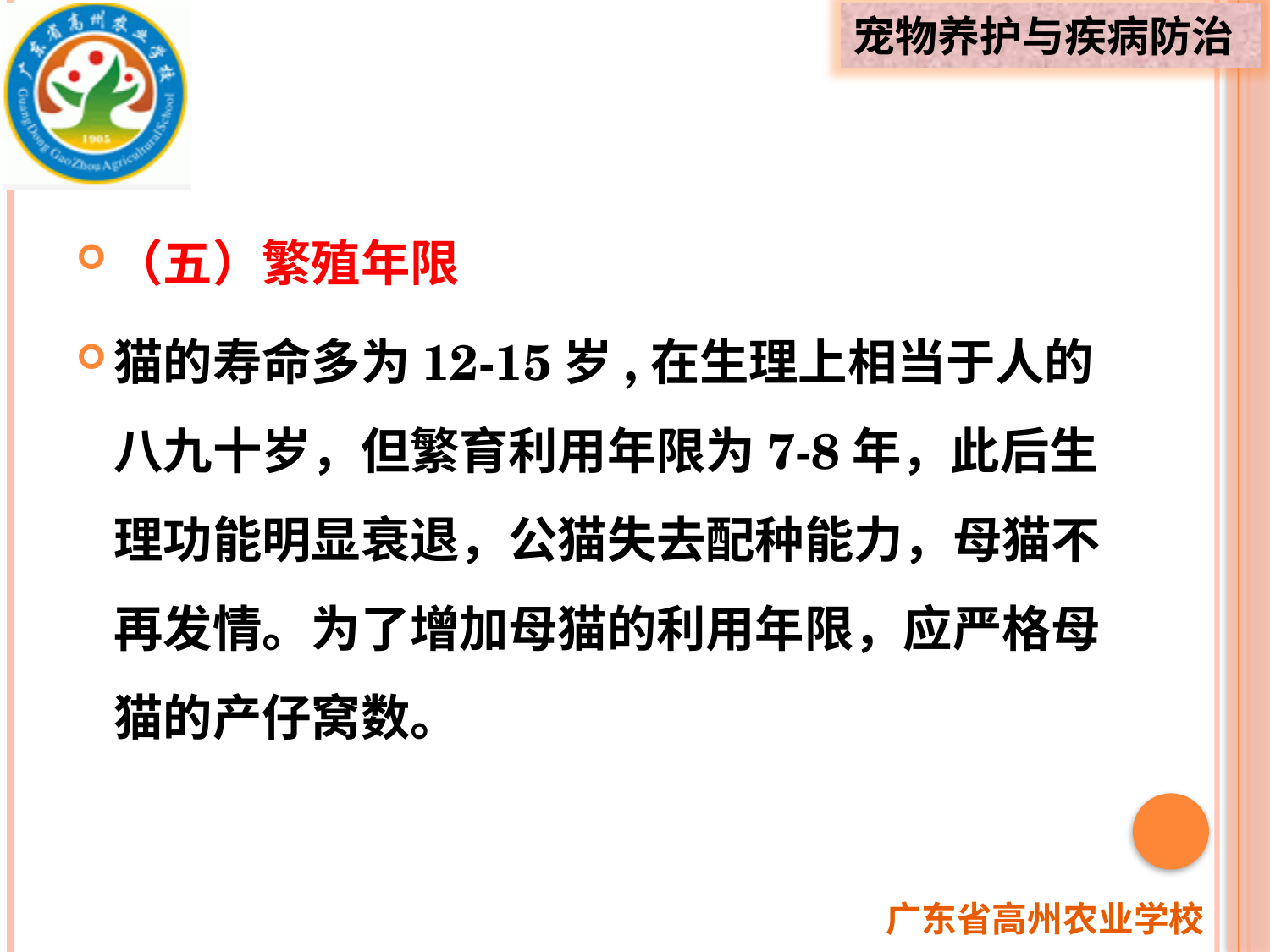

（五）繁殖年限
猫的寿命多为12-15岁,在生理上相当于人的八九十岁，但繁育利用年限为7-8年，此后生理功能明显衰退，公猫失去配种能力，母猫不再发情。为了增加母猫的利用年限，应严格母猫的产仔窝数。